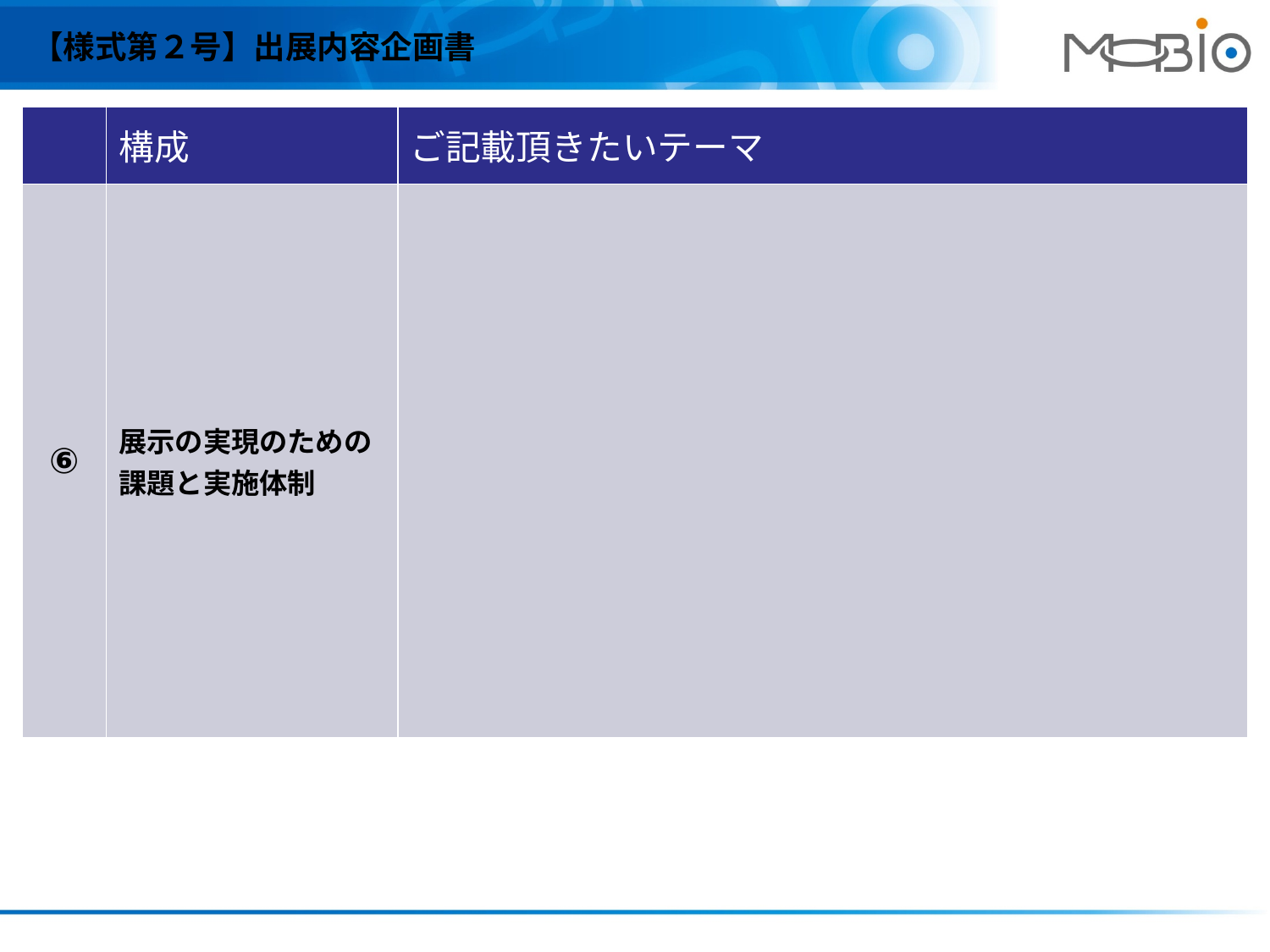

【様式第２号】出展内容企画書
|  | 構成 | ご記載頂きたいテーマ |
| --- | --- | --- |
| ⑥ | 展示の実現のための課題と実施体制 |  |